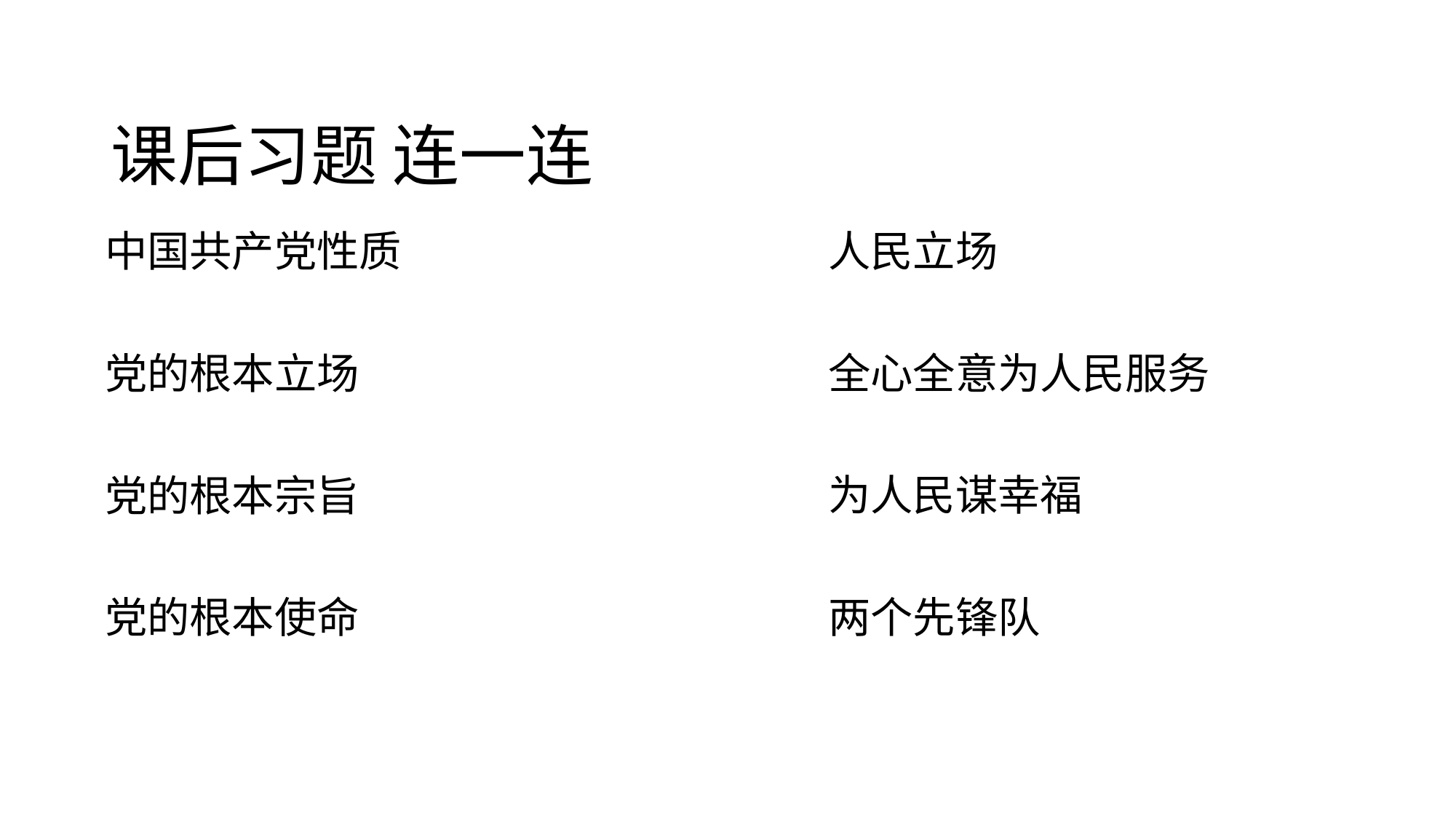

# 课后习题 连一连
中国共产党性质

党的根本立场

党的根本宗旨

党的根本使命
人民立场

全心全意为人民服务

为人民谋幸福

两个先锋队